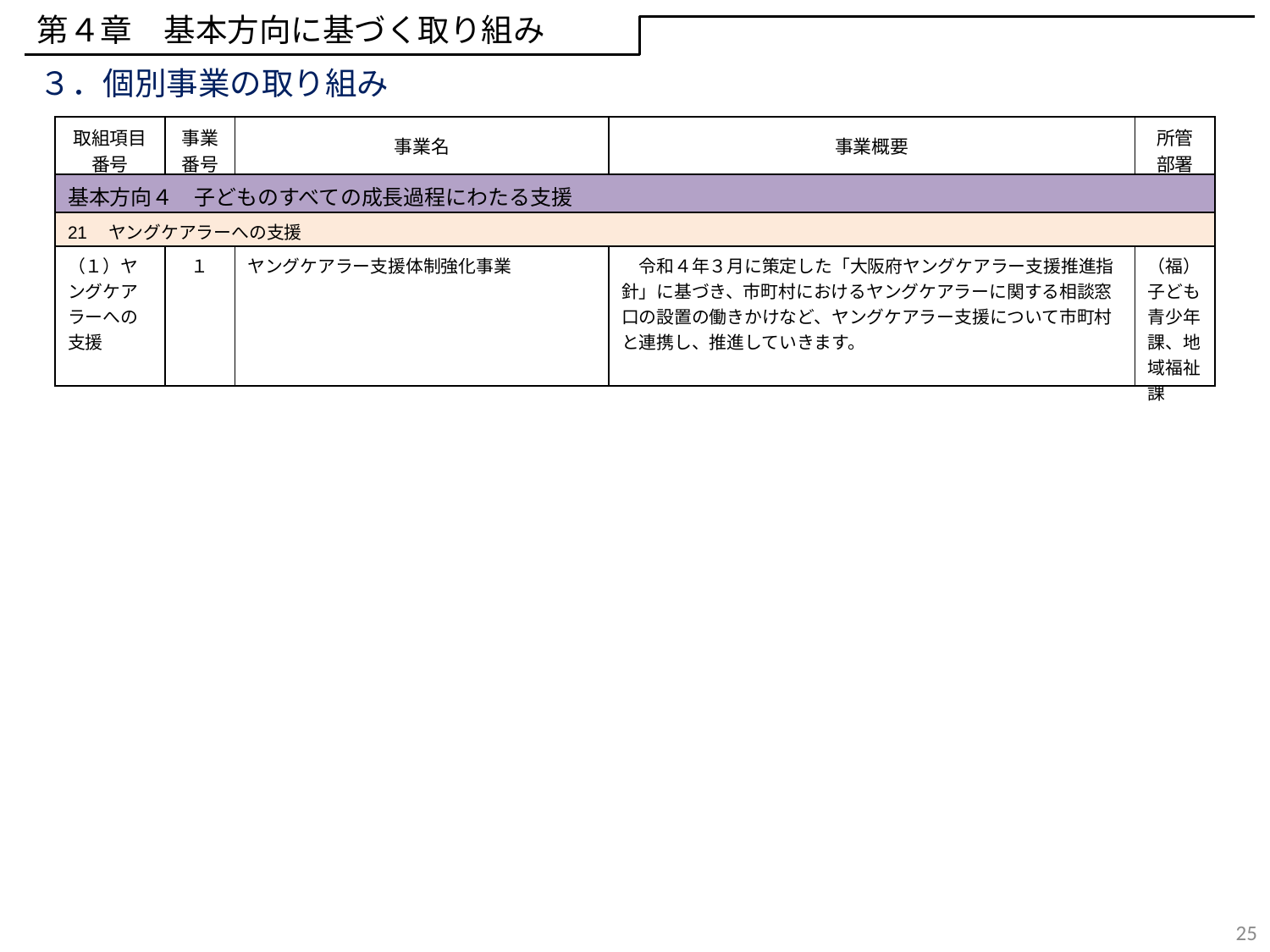

第４章　基本方向に基づく取り組み
３．個別事業の取り組み
| 取組項目 番号 | 事業 番号 | 事業名 | 事業概要 | 所管 部署 |
| --- | --- | --- | --- | --- |
| 基本方向４　子どものすべての成長過程にわたる支援 |  |  |  |  |
| 21　ヤングケアラーへの支援 |  |  |  |  |
| （１）ヤングケアラーへの支援 | １ | ヤングケアラー支援体制強化事業 | 令和４年３月に策定した「大阪府ヤングケアラー支援推進指針」に基づき、市町村におけるヤングケアラーに関する相談窓口の設置の働きかけなど、ヤングケアラー支援について市町村と連携し、推進していきます。 | （福） 子ども青少年課、地域福祉課 |
25